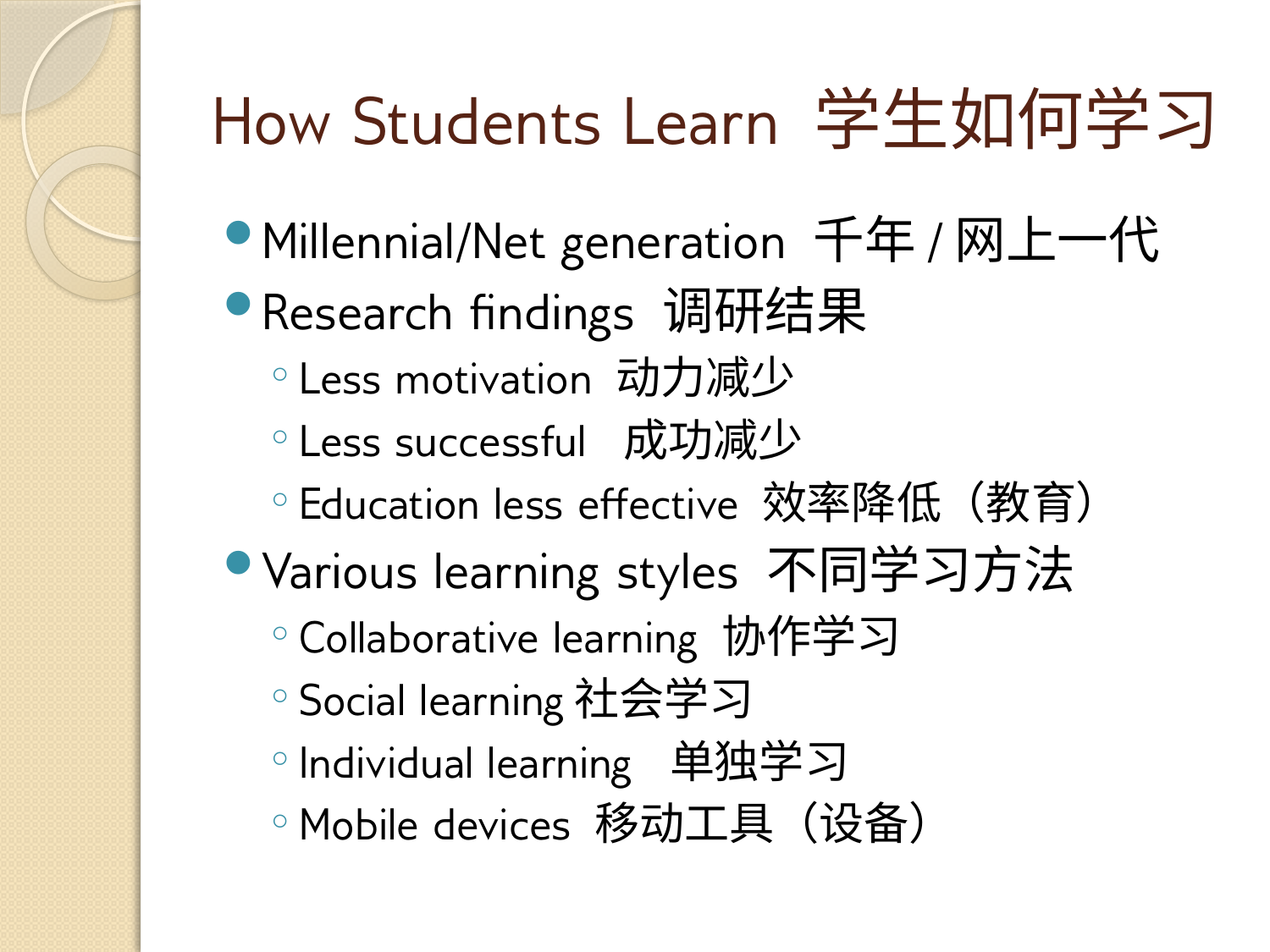

# How Students Learn 学生如何学习
Millennial/Net generation 千年/网上一代
Research findings 调研结果
Less motivation 动力减少
Less successful  成功减少
Education less effective 效率降低（教育）
Various learning styles 不同学习方法
Collaborative learning 协作学习
Social learning社会学习
Individual learning  单独学习
Mobile devices 移动工具（设备）